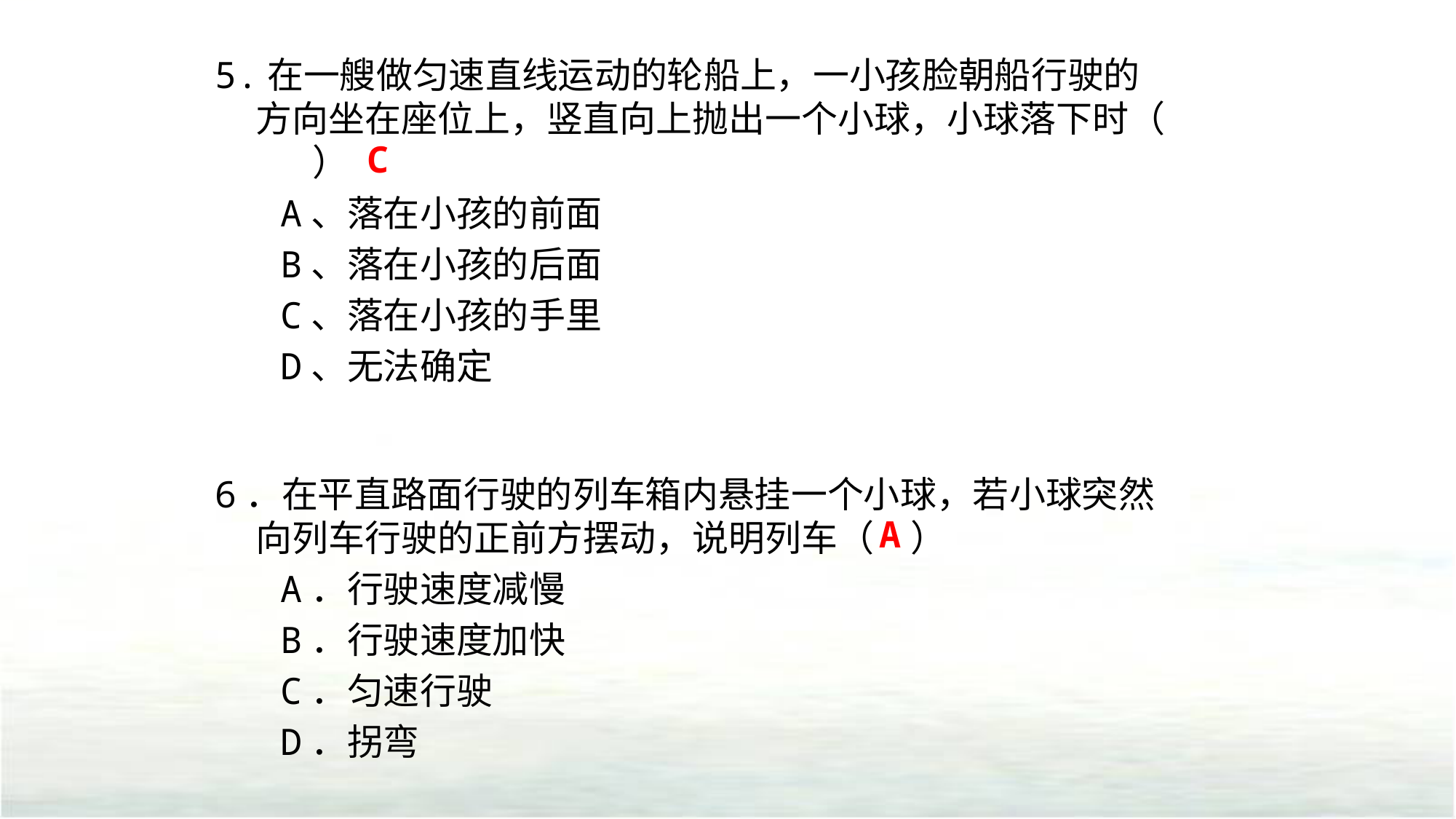

5.在一艘做匀速直线运动的轮船上，一小孩脸朝船行驶的方向坐在座位上，竖直向上抛出一个小球，小球落下时（         ）
   A、落在小孩的前面
   B、落在小孩的后面
   C、落在小孩的手里
   D、无法确定
C
6．在平直路面行驶的列车箱内悬挂一个小球，若小球突然向列车行驶的正前方摆动，说明列车（　）
   A．行驶速度减慢
   B．行驶速度加快
   C．匀速行驶
   D．拐弯

A